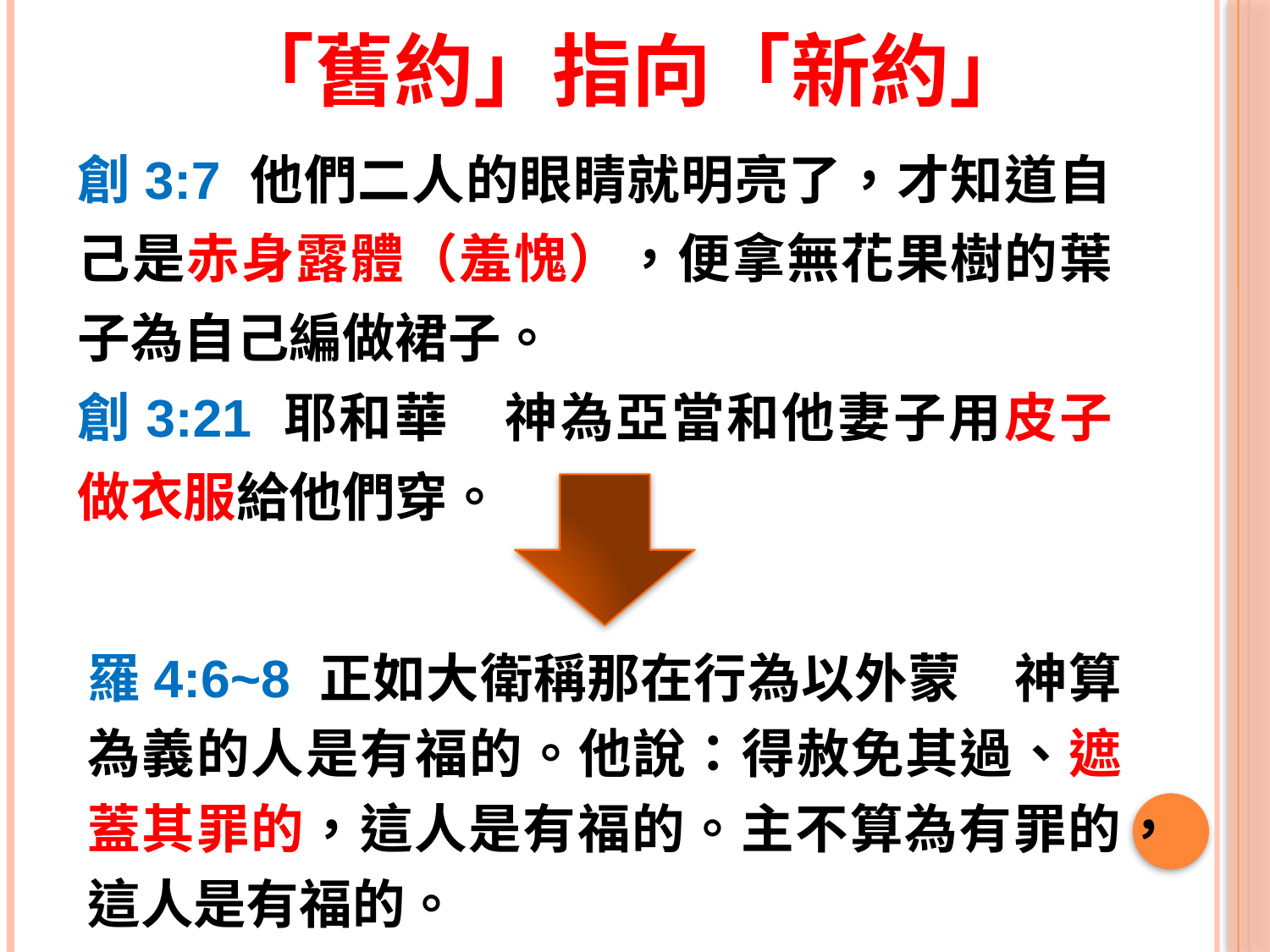

# 「舊約」指向「新約」
創3:7 他們二人的眼睛就明亮了，才知道自己是赤身露體（羞愧），便拿無花果樹的葉子為自己編做裙子。
創3:21 耶和華　神為亞當和他妻子用皮子做衣服給他們穿。

羅4:6~8 正如大衛稱那在行為以外蒙　神算為義的人是有福的。他說：得赦免其過、遮蓋其罪的，這人是有福的。主不算為有罪的，這人是有福的。